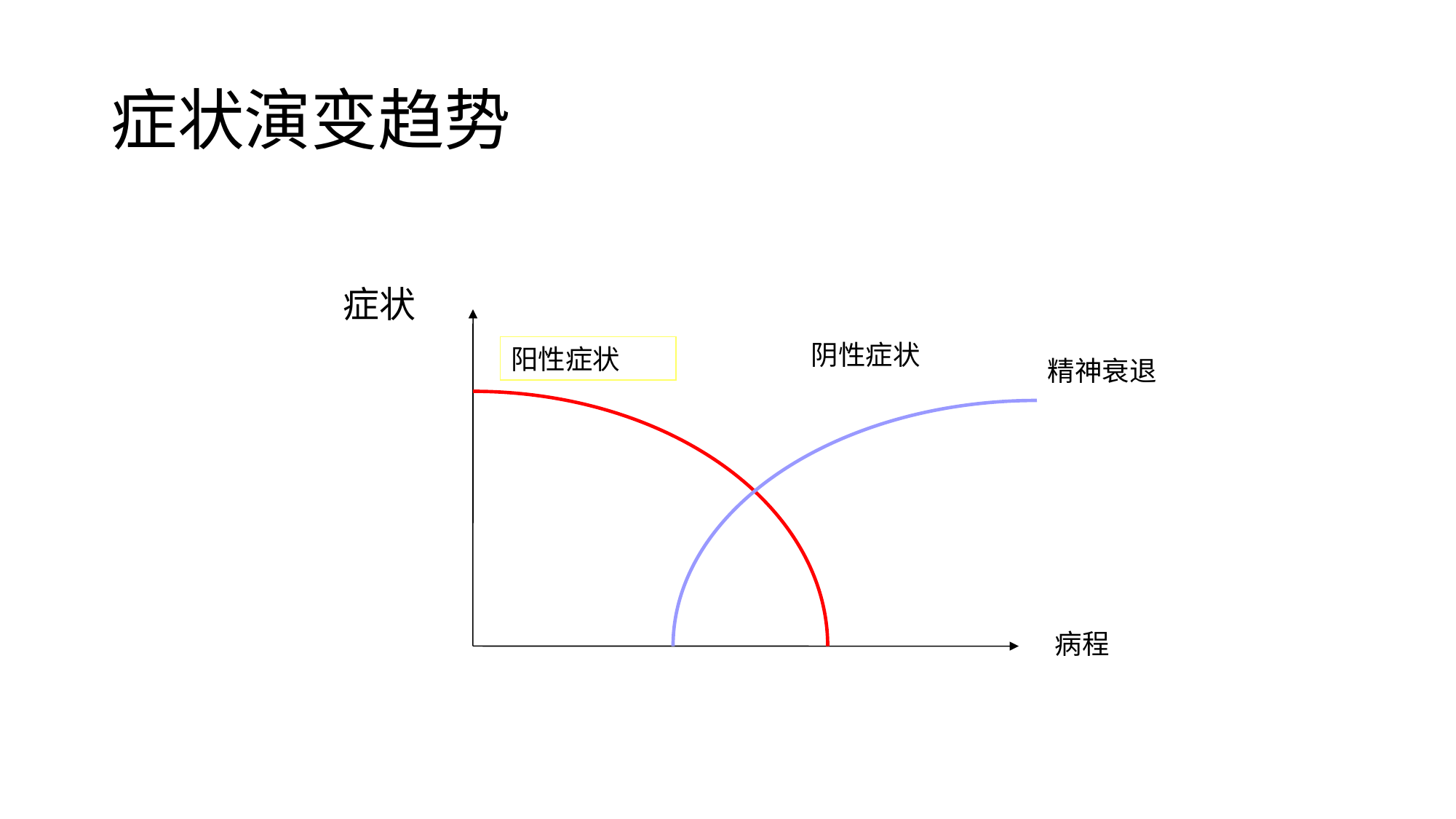

# 症状演变趋势

    症状

阴性症状
阳性症状
精神衰退

病程

24